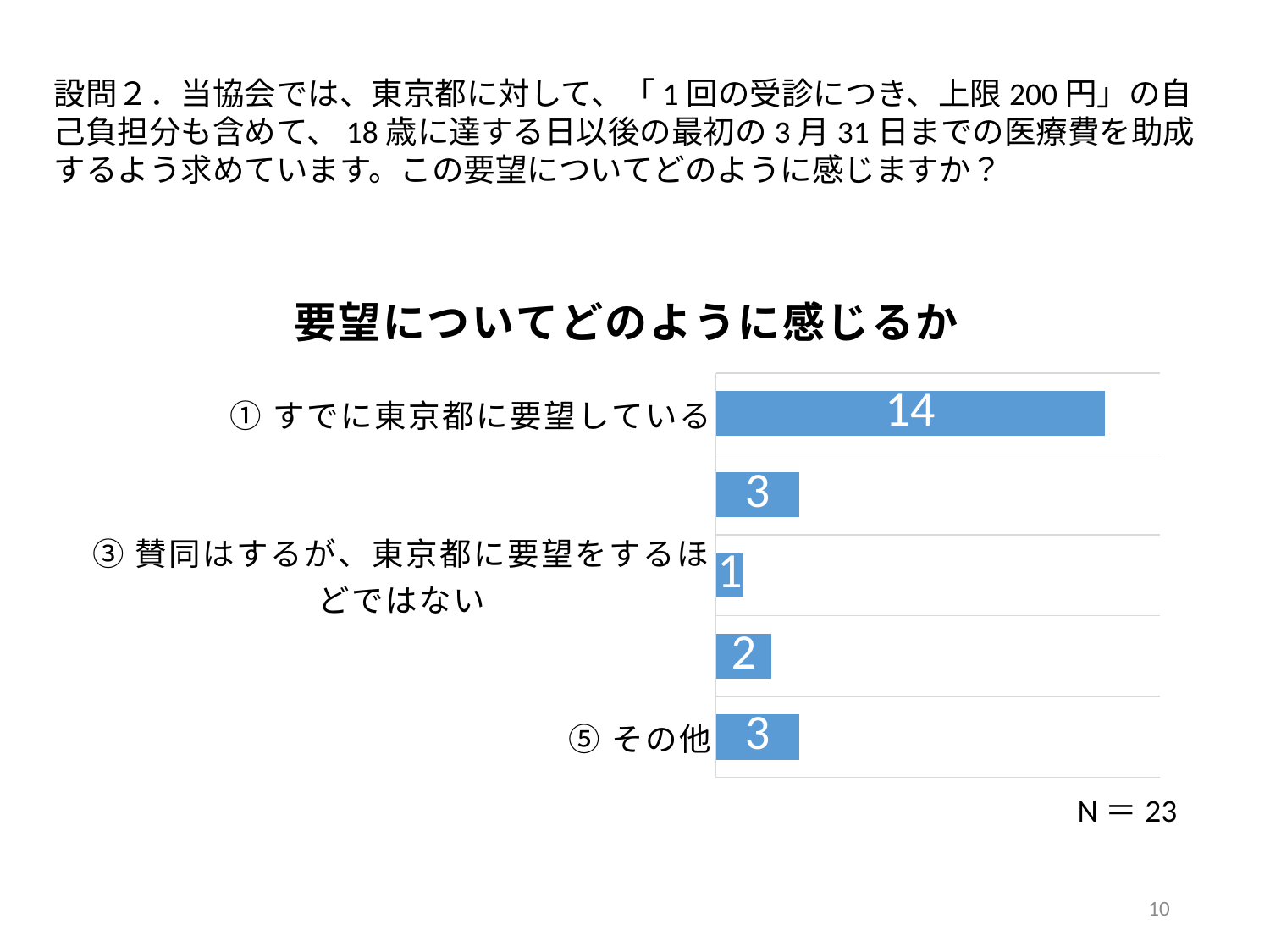

設問２．当協会では、東京都に対して、「1回の受診につき、上限200円」の自己負担分も含めて、18歳に達する日以後の最初の3月31日までの医療費を助成するよう求めています。この要望についてどのように感じますか？

### Chart: 要望についてどのように感じるか

| Category |  |
|---|---|
| ①すでに東京都に要望している | 14.0 |
| ②今後、自治体としても東京都に要望したい | 3.0 |
| ③賛同はするが、東京都に要望をするほどではない | 1.0 |
| ④東京都に要望は必要ない | 2.0 |
| ⑤その他 | 3.0 |
N＝23
10